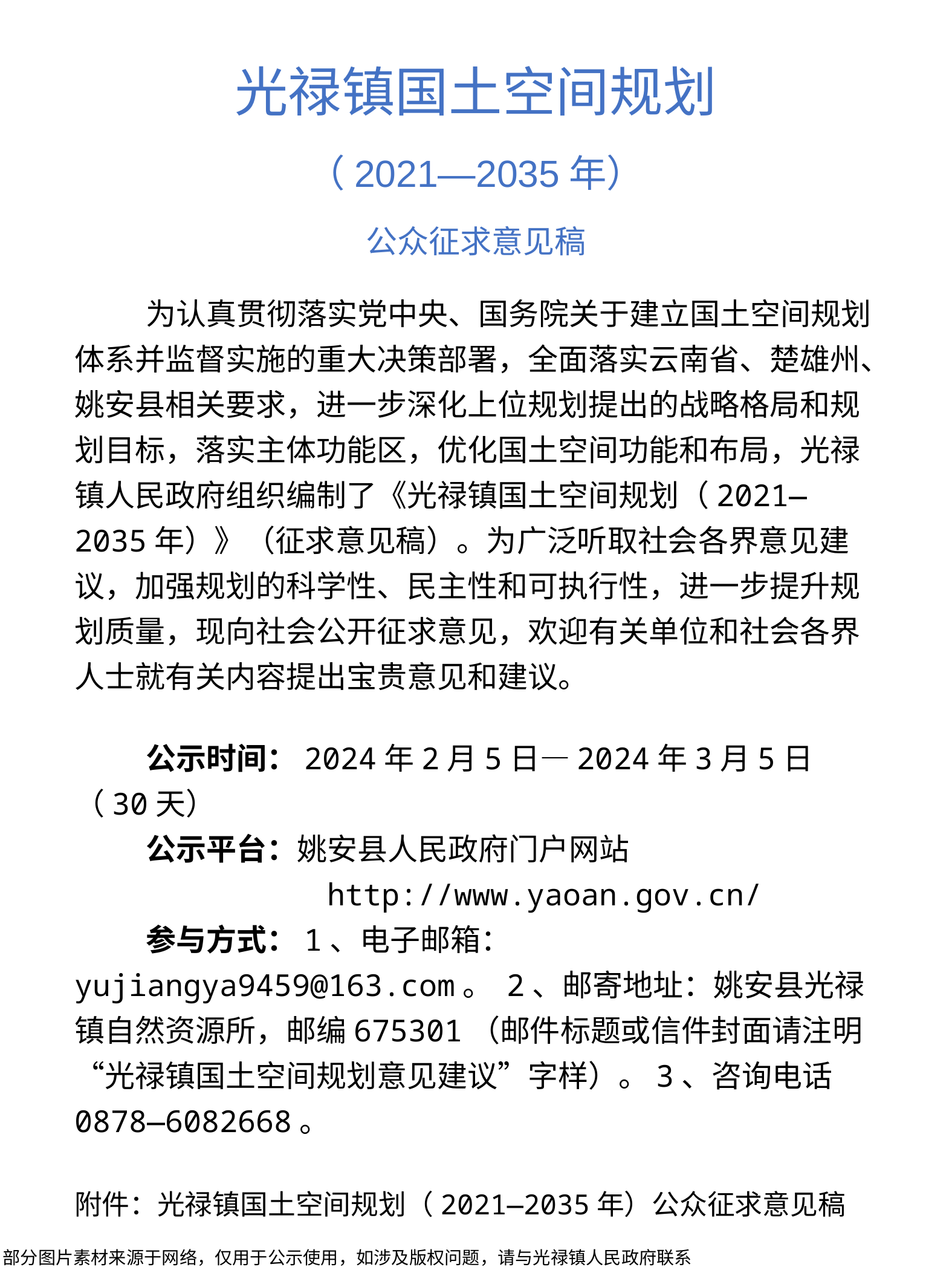

光禄镇国土空间规划
（2021—2035年）
公众征求意见稿
为认真贯彻落实党中央、国务院关于建立国土空间规划体系并监督实施的重大决策部署，全面落实云南省、楚雄州、姚安县相关要求，进一步深化上位规划提出的战略格局和规划目标，落实主体功能区，优化国土空间功能和布局，光禄镇人民政府组织编制了《光禄镇国土空间规划（2021—2035年）》（征求意见稿）。为广泛听取社会各界意见建议，加强规划的科学性、民主性和可执行性，进一步提升规划质量，现向社会公开征求意见，欢迎有关单位和社会各界人士就有关内容提出宝贵意见和建议。

公示时间：2024年2月5日—2024年3月5日（30天）
公示平台：姚安县人民政府门户网站
          http://www.yaoan.gov.cn/
参与方式：1、电子邮箱：yujiangya9459@163.com。 2、邮寄地址：姚安县光禄镇自然资源所，邮编675301（邮件标题或信件封面请注明“光禄镇国土空间规划意见建议”字样）。3、咨询电话0878—6082668。

附件：光禄镇国土空间规划（2021—2035年）公众征求意见稿

光禄镇人民政府
                                             2024年2月5日
部分图片素材来源于网络，仅用于公示使用，如涉及版权问题，请与光禄镇人民政府联系